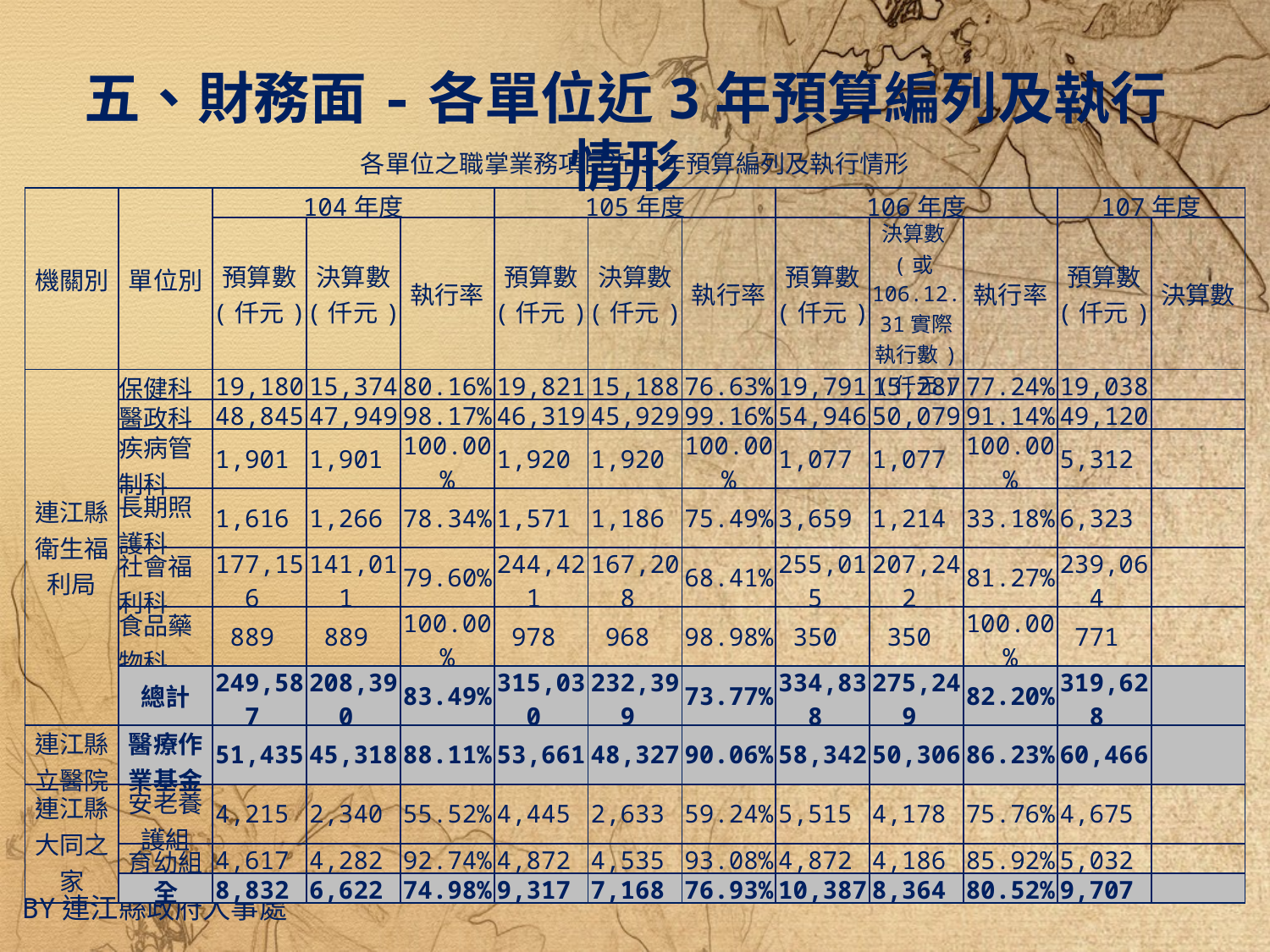

五、財務面-各單位近3年預算編列及執行情形
| 各單位之職掌業務項目近3年預算編列及執行情形 |  |  |  |  |  |  |  |  |  |  |  |  |
| --- | --- | --- | --- | --- | --- | --- | --- | --- | --- | --- | --- | --- |
| 機關別 | 單位別 | 104年度 |  |  | 105年度 |  |  | 106年度 |  |  | 107年度 |  |
|  |  | 預算數 (仟元) | 決算數 (仟元) | 執行率 | 預算數 (仟元) | 決算數 (仟元) | 執行率 | 預算數 (仟元) | 決算數(或106.12.31實際執行數) (仟元) | 執行率 | 預算數 (仟元) | 決算數 |
| 連江縣衛生福利局 | 保健科 | 19,180 | 15,374 | 80.16% | 19,821 | 15,188 | 76.63% | 19,791 | 15,287 | 77.24% | 19,038 |  |
|  | 醫政科 | 48,845 | 47,949 | 98.17% | 46,319 | 45,929 | 99.16% | 54,946 | 50,079 | 91.14% | 49,120 |  |
|  | 疾病管制科 | 1,901 | 1,901 | 100.00% | 1,920 | 1,920 | 100.00% | 1,077 | 1,077 | 100.00% | 5,312 |  |
|  | 長期照護科 | 1,616 | 1,266 | 78.34% | 1,571 | 1,186 | 75.49% | 3,659 | 1,214 | 33.18% | 6,323 |  |
|  | 社會福利科 | 177,156 | 141,011 | 79.60% | 244,421 | 167,208 | 68.41% | 255,015 | 207,242 | 81.27% | 239,064 |  |
|  | 食品藥物科 | 889 | 889 | 100.00% | 978 | 968 | 98.98% | 350 | 350 | 100.00% | 771 |  |
|  | 總計 | 249,587 | 208,390 | 83.49% | 315,030 | 232,399 | 73.77% | 334,838 | 275,249 | 82.20% | 319,628 |  |
| 連江縣立醫院 | 醫療作業基金 | 51,435 | 45,318 | 88.11% | 53,661 | 48,327 | 90.06% | 58,342 | 50,306 | 86.23% | 60,466 |  |
| 連江縣大同之家 | 安老養護組 | 4,215 | 2,340 | 55.52% | 4,445 | 2,633 | 59.24% | 5,515 | 4,178 | 75.76% | 4,675 |  |
|  | 育幼組 | 4,617 | 4,282 | 92.74% | 4,872 | 4,535 | 93.08% | 4,872 | 4,186 | 85.92% | 5,032 |  |
|  | 全 | 8,832 | 6,622 | 74.98% | 9,317 | 7,168 | 76.93% | 10,387 | 8,364 | 80.52% | 9,707 |  |
By連江縣政府人事處